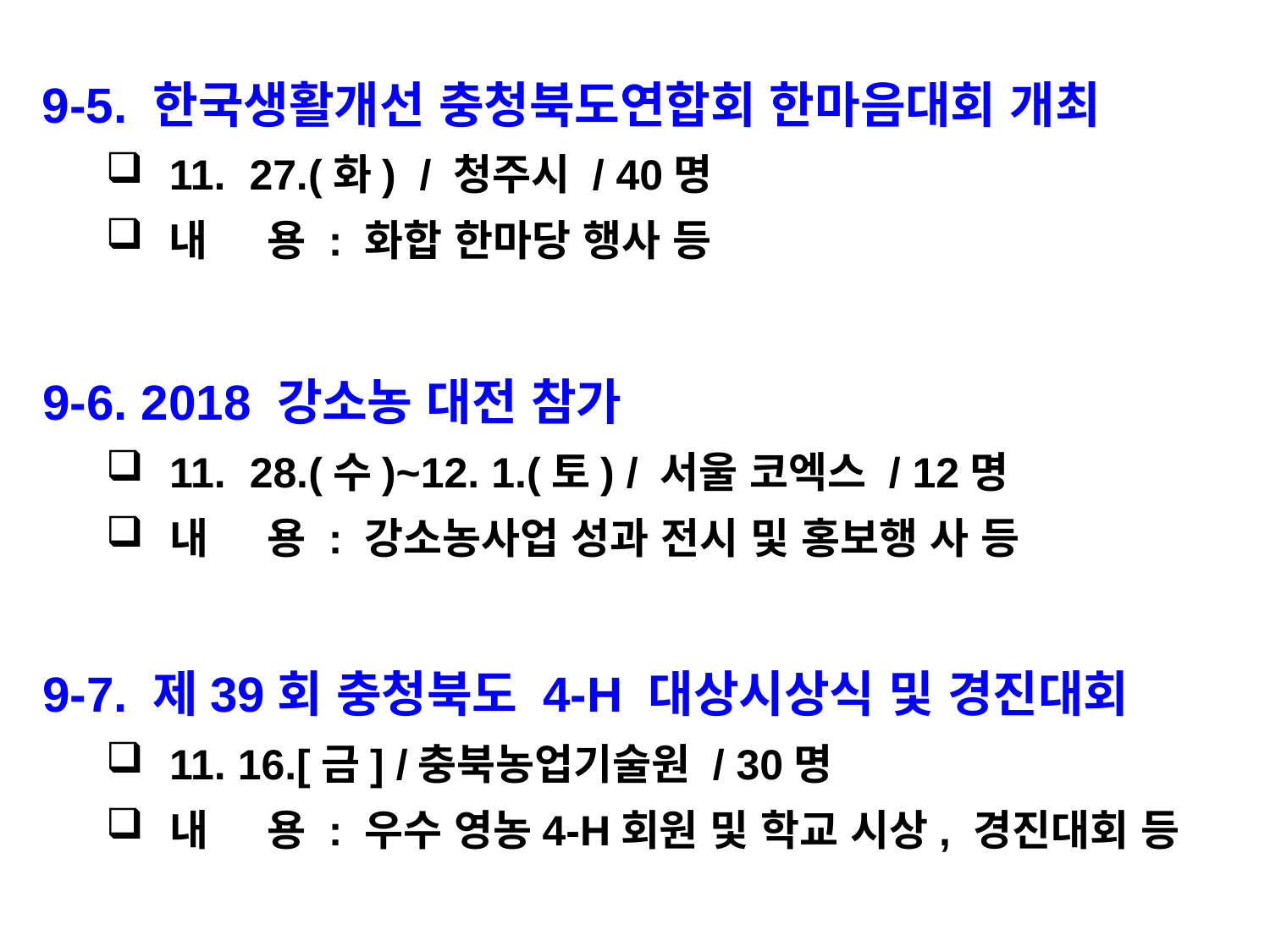

9-5. 한국생활개선 충청북도연합회 한마음대회 개최
11.  27.(화)  / 청주시 / 40명
내     용 : 화합 한마당 행사 등
9-6. 2018 강소농 대전 참가
11.  28.(수)~12. 1.(토) / 서울 코엑스 / 12명
내     용 : 강소농사업 성과 전시 및 홍보행 사 등
9-7. 제39회 충청북도 4-H 대상시상식 및 경진대회
11. 16.[금] /충북농업기술원 / 30명
내     용 : 우수 영농4-H회원 및 학교 시상, 경진대회 등